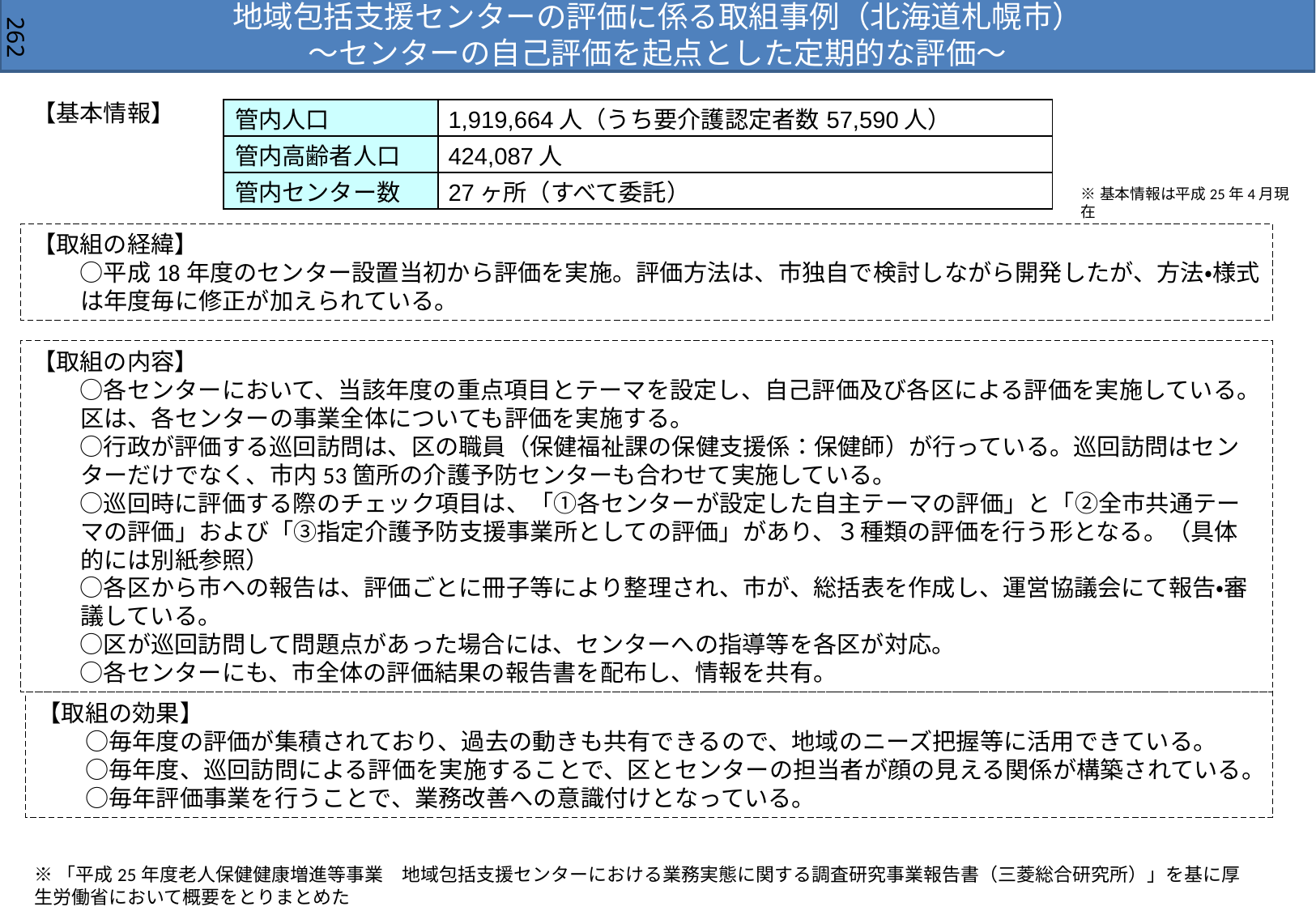

地域包括支援センターの評価に係る取組事例（北海道札幌市）
～センターの自己評価を起点とした定期的な評価～
262
【基本情報】
| 管内人口 | 1,919,664人（うち要介護認定者数57,590人） |
| --- | --- |
| 管内高齢者人口 | 424,087人 |
| 管内センター数 | 27ヶ所（すべて委託） |
※基本情報は平成25年4月現在

【取組の経緯】
　　○平成18年度のセンター設置当初から評価を実施。評価方法は、市独自で検討しながら開発したが、方法・様式は年度毎に修正が加えられている。
【取組の内容】
　　○各センターにおいて、当該年度の重点項目とテーマを設定し、自己評価及び各区による評価を実施している。区は、各センターの事業全体についても評価を実施する。
　　○行政が評価する巡回訪問は、区の職員（保健福祉課の保健支援係：保健師）が行っている。巡回訪問はセンターだけでなく、市内53箇所の介護予防センターも合わせて実施している。
　　○巡回時に評価する際のチェック項目は、「①各センターが設定した自主テーマの評価」と「②全市共通テーマの評価」および「③指定介護予防支援事業所としての評価」があり、３種類の評価を行う形となる。（具体的には別紙参照）
　　○各区から市への報告は、評価ごとに冊子等により整理され、市が、総括表を作成し、運営協議会にて報告・審議している。
　　○区が巡回訪問して問題点があった場合には、センターへの指導等を各区が対応。
　　○各センターにも、市全体の評価結果の報告書を配布し、情報を共有。
【取組の効果】
　　○毎年度の評価が集積されており、過去の動きも共有できるので、地域のニーズ把握等に活用できている。
　　○毎年度、巡回訪問による評価を実施することで、区とセンターの担当者が顔の見える関係が構築されている。
　　○毎年評価事業を行うことで、業務改善への意識付けとなっている。
※「平成25年度老人保健健康増進等事業　地域包括支援センターにおける業務実態に関する調査研究事業報告書（三菱総合研究所）」を基に厚生労働省において概要をとりまとめた